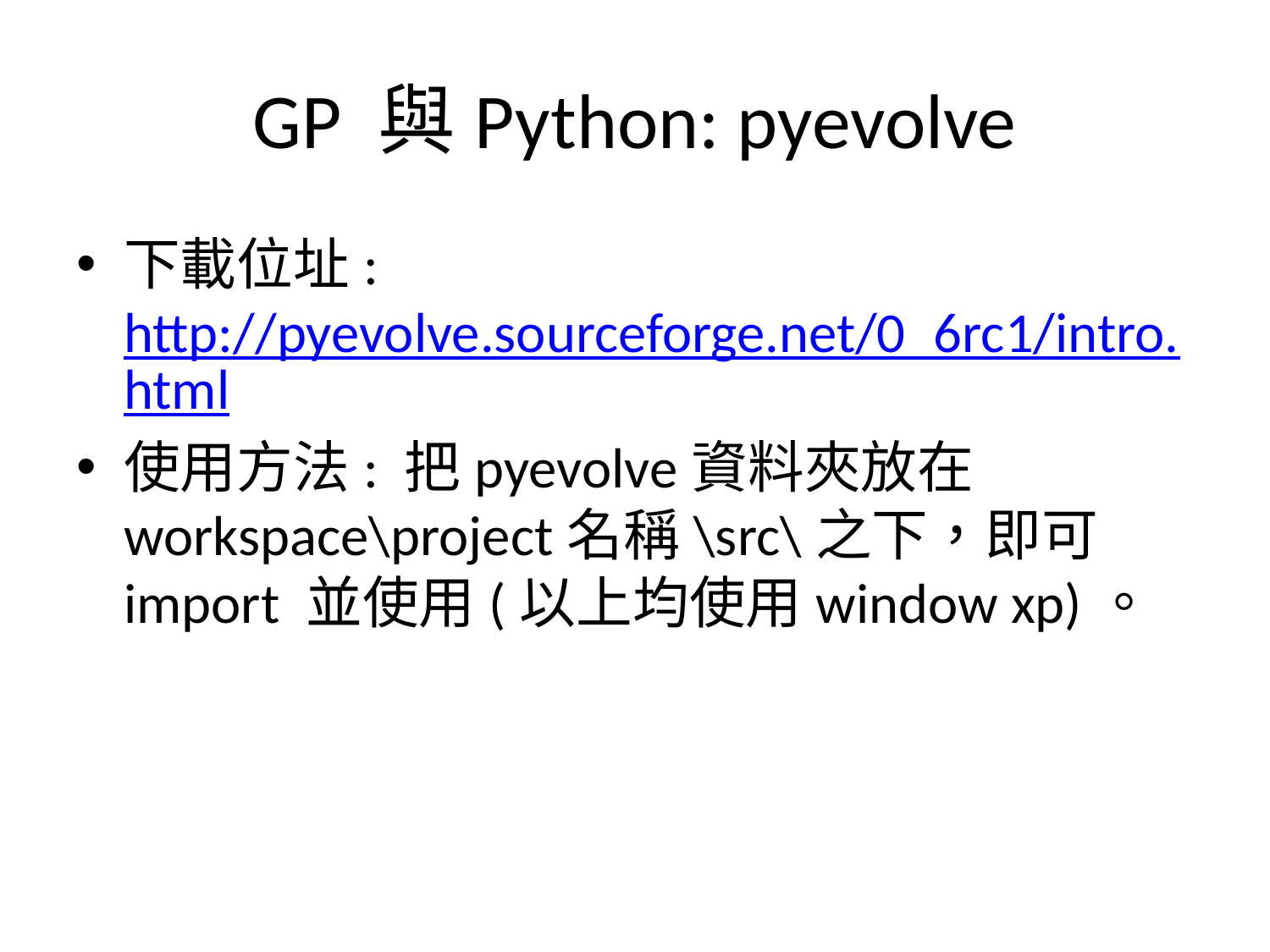

# GP 與Python: pyevolve
下載位址: http://pyevolve.sourceforge.net/0_6rc1/intro.html
使用方法: 把pyevolve資料夾放在workspace\project名稱\src\之下，即可import 並使用(以上均使用window xp)。